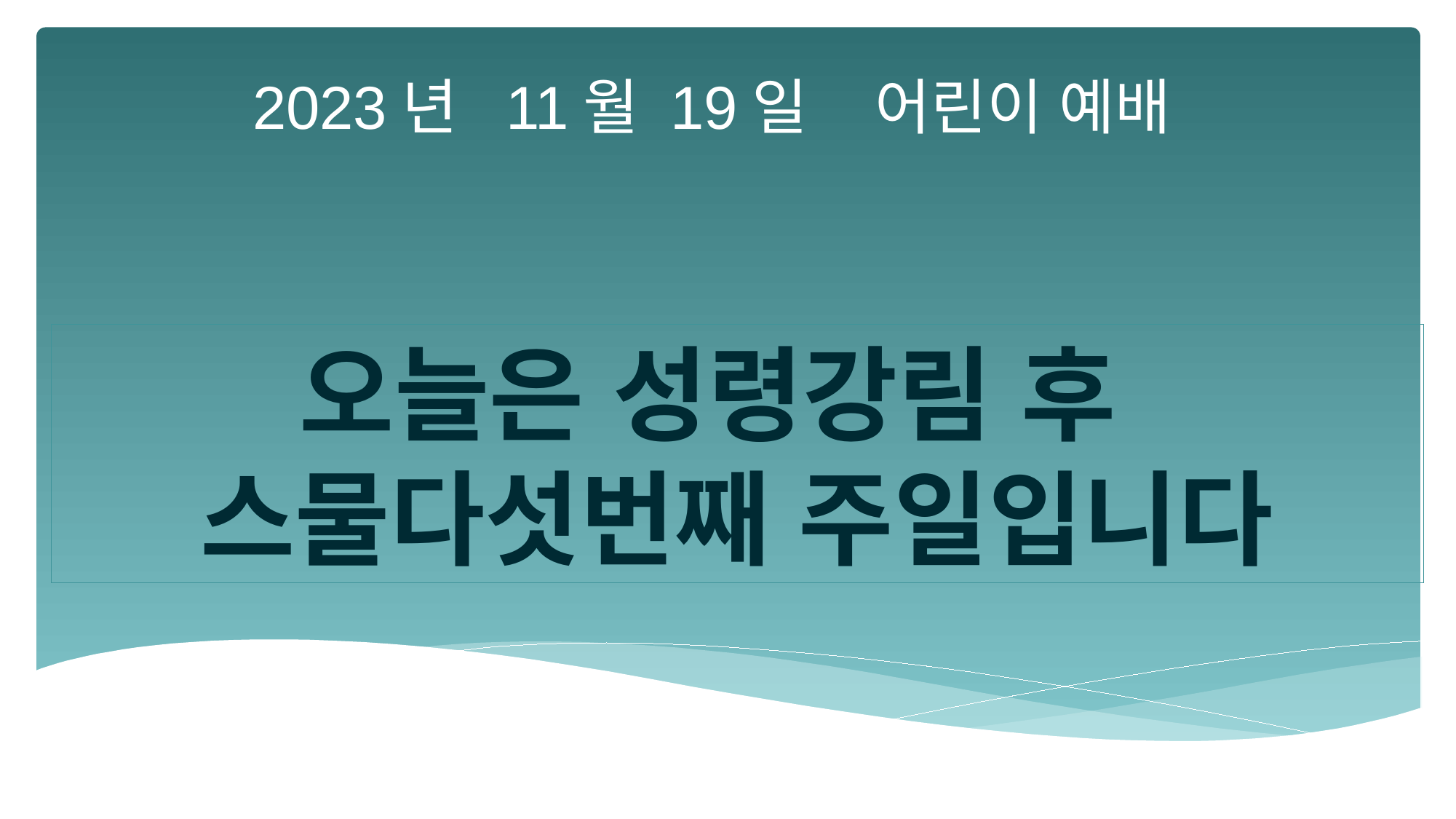

2023년  11월 19일    어린이 예배
오늘은 성령강림 후
스물다섯번째 주일입니다